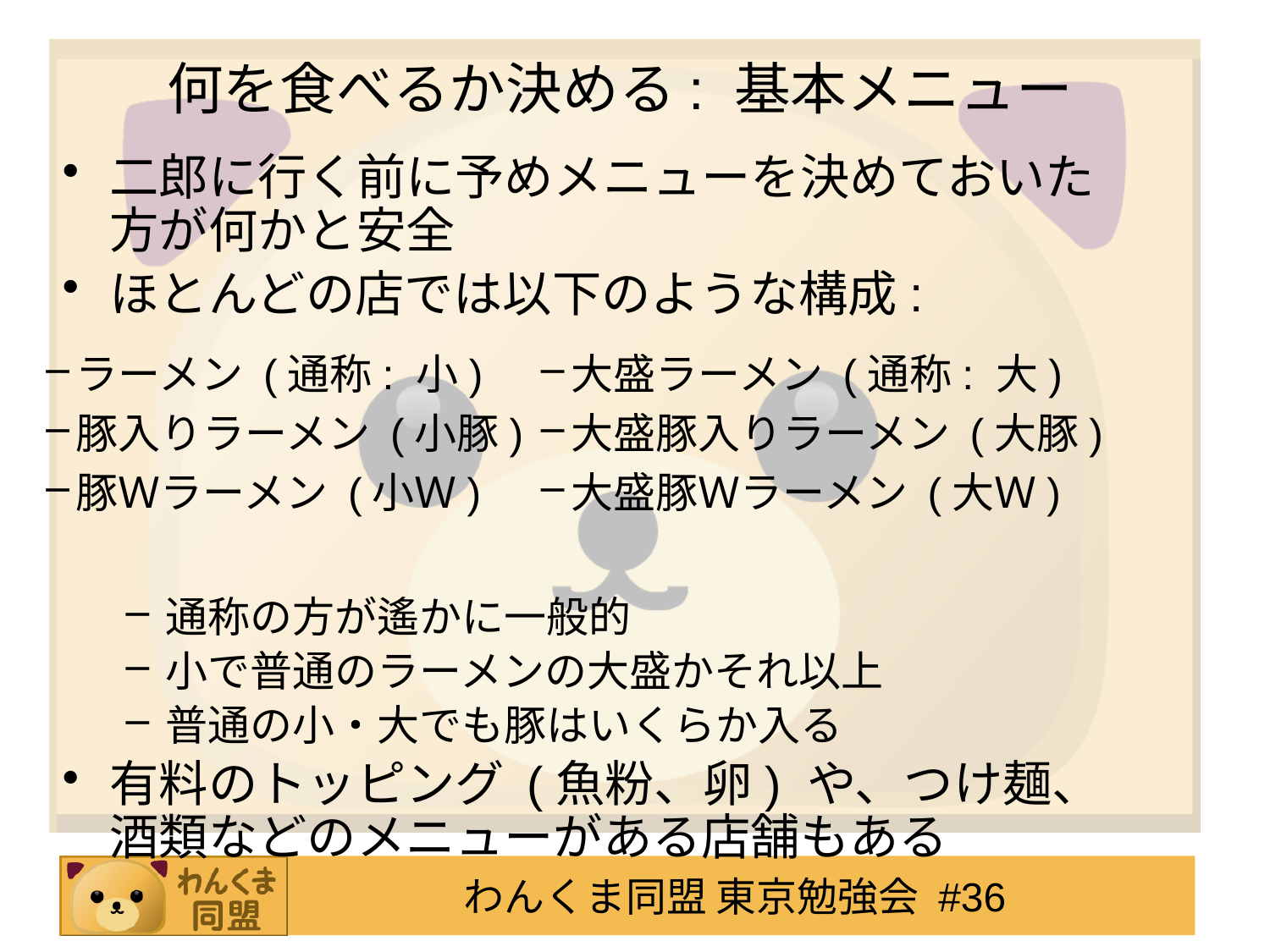

# 何を食べるか決める: 基本メニュー
二郎に行く前に予めメニューを決めておいた
方が何かと安全
ほとんどの店では以下のような構成:

通称の方が遙かに一般的
小で普通のラーメンの大盛かそれ以上
普通の小・大でも豚はいくらか入る
有料のトッピング (魚粉、卵) や、つけ麺、
酒類などのメニューがある店舗もある
ラーメン (通称: 小)
豚入りラーメン (小豚)
豚Ｗラーメン (小Ｗ)
大盛ラーメン (通称: 大)
大盛豚入りラーメン (大豚)
大盛豚Ｗラーメン (大Ｗ)